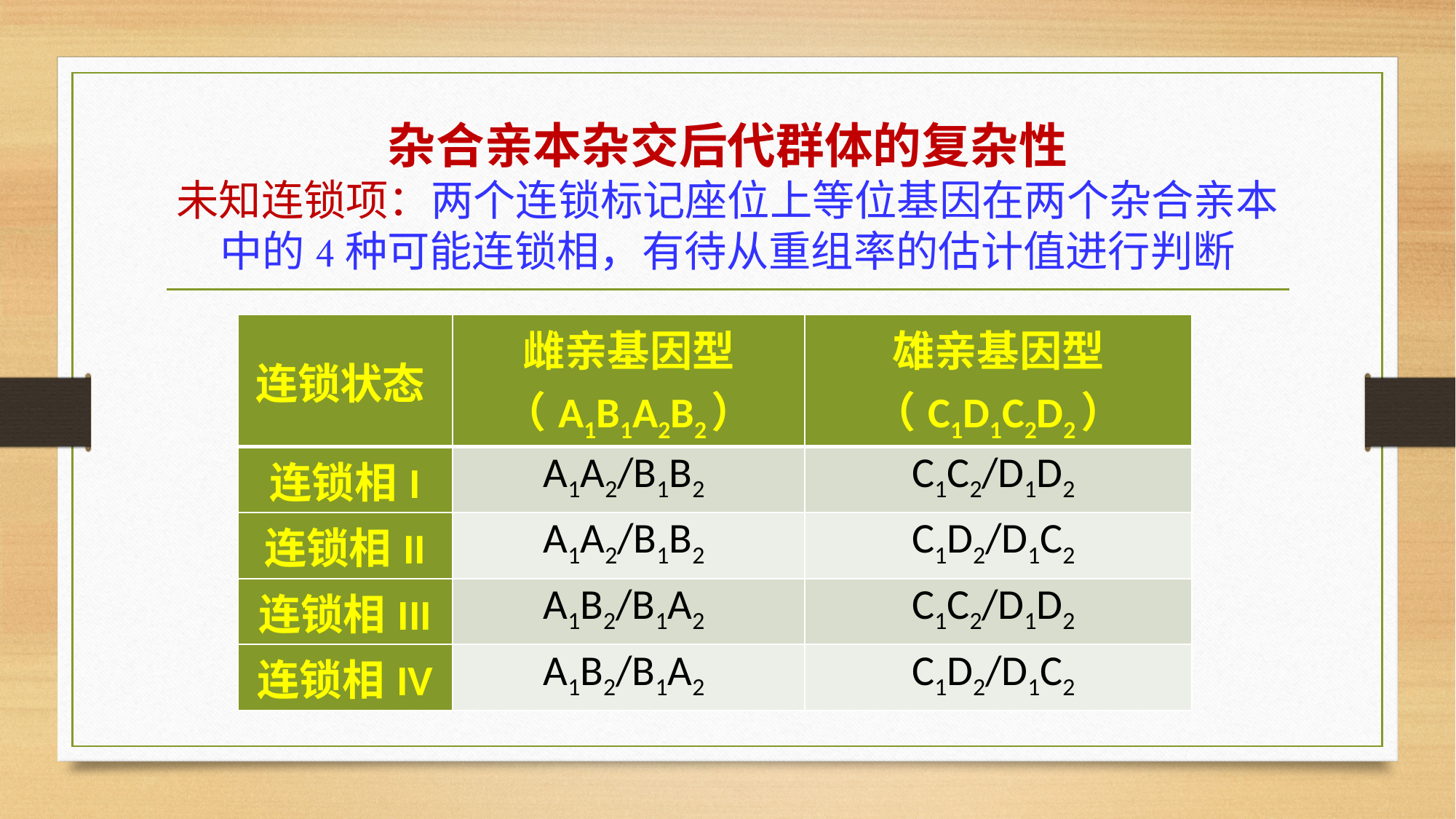

# 杂合亲本杂交后代群体的复杂性 未知连锁项：两个连锁标记座位上等位基因在两个杂合亲本中的4种可能连锁相，有待从重组率的估计值进行判断
| 连锁状态 | 雌亲基因型（A1B1A2B2） | 雄亲基因型（C1D1C2D2） |
| --- | --- | --- |
| 连锁相I | A1A2/B1B2 | C1C2/D1D2 |
| 连锁相II | A1A2/B1B2 | C1D2/D1C2 |
| 连锁相III | A1B2/B1A2 | C1C2/D1D2 |
| 连锁相IV | A1B2/B1A2 | C1D2/D1C2 |